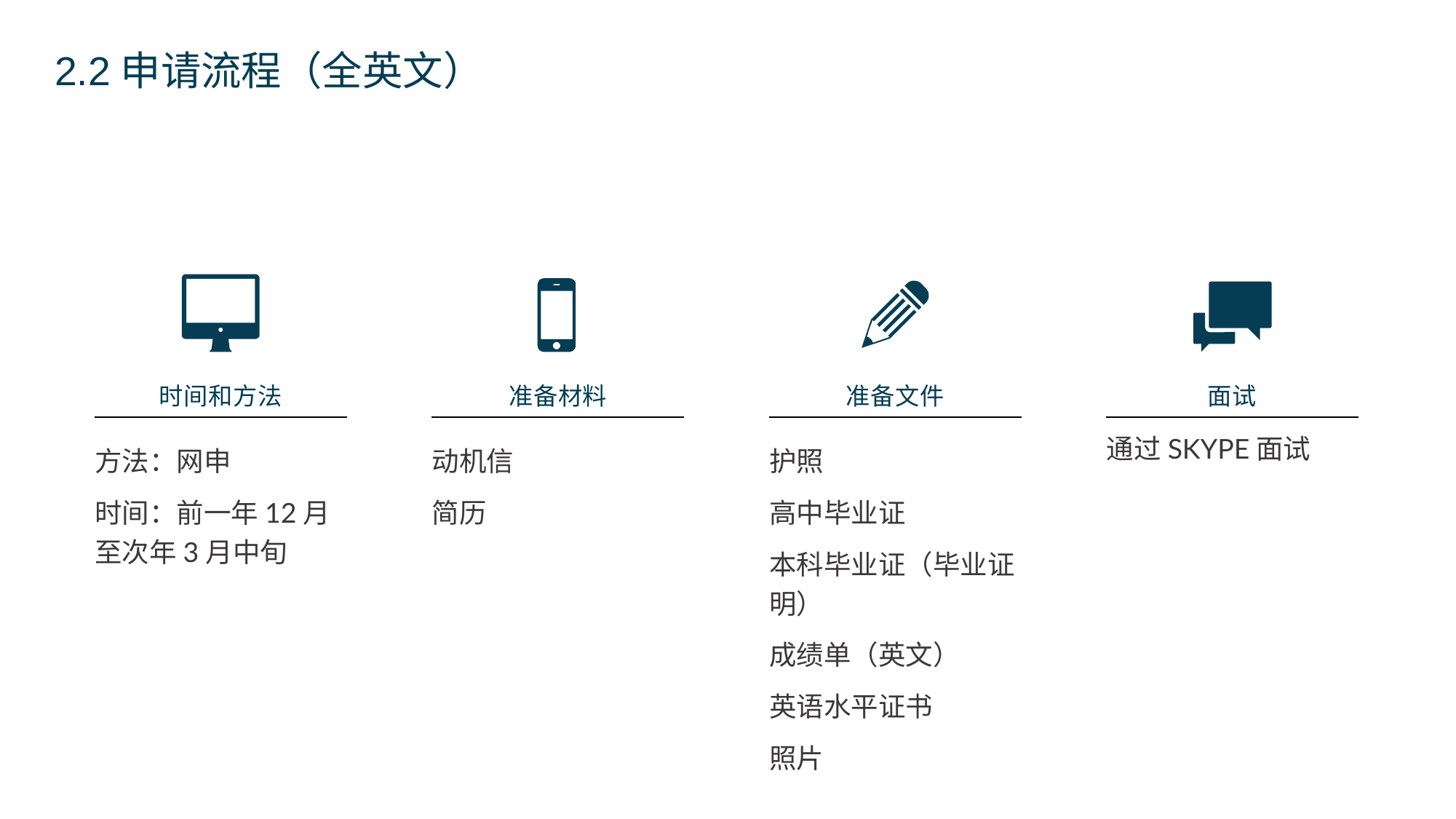

2.2申请流程（全英文）

时间和方法
准备材料
准备文件
面试
动机信
简历
护照
高中毕业证
本科毕业证（毕业证明）
成绩单（英文）
英语水平证书
照片
通过SKYPE面试
方法：网申
时间：前一年12月至次年3月中旬